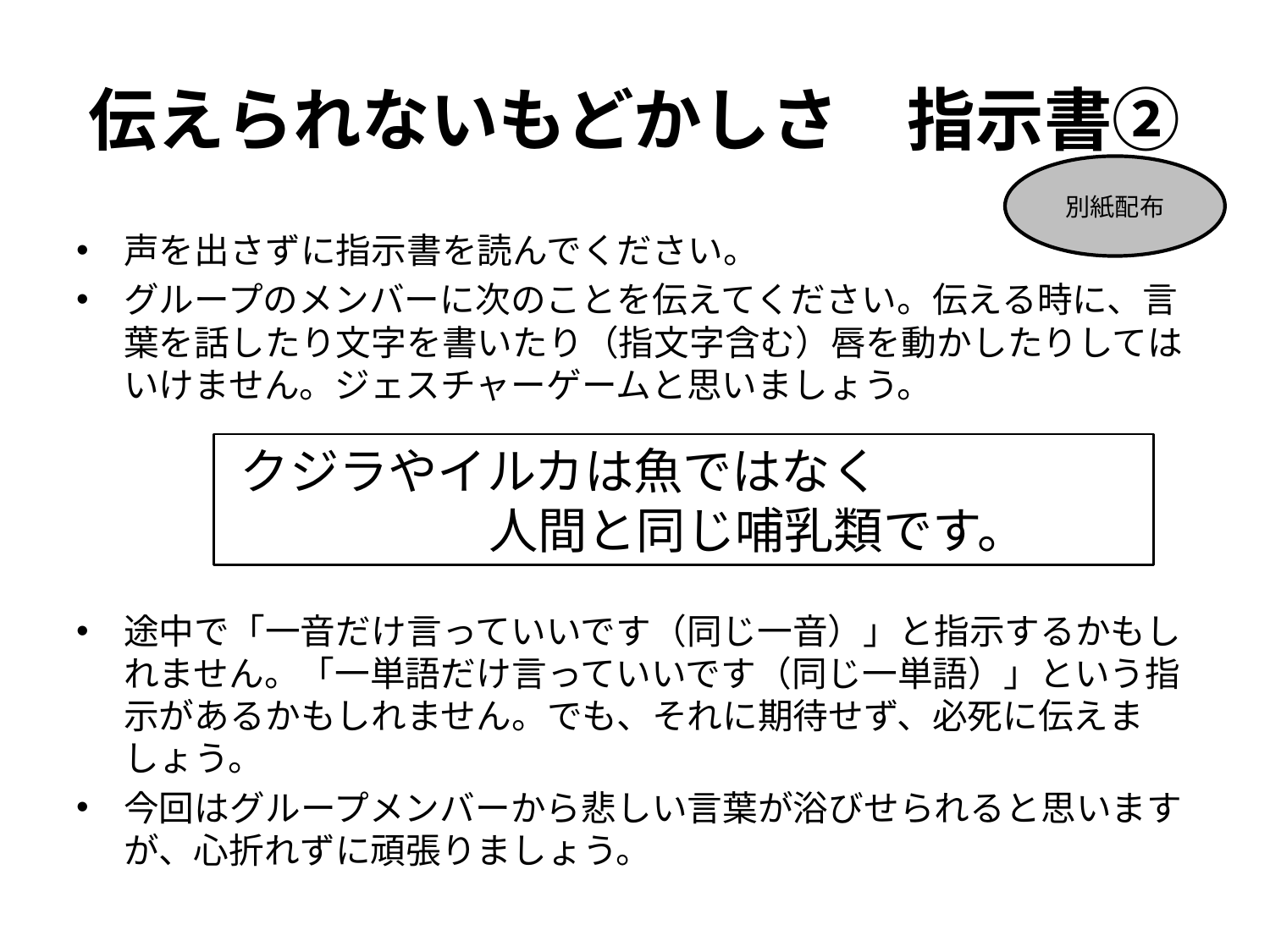

# 伝えられないもどかしさ　指示書②
別紙配布
声を出さずに指示書を読んでください。
グループのメンバーに次のことを伝えてください。伝える時に、言葉を話したり文字を書いたり（指文字含む）唇を動かしたりしてはいけません。ジェスチャーゲームと思いましょう。

途中で「一音だけ言っていいです（同じ一音）」と指示するかもしれません。「一単語だけ言っていいです（同じ一単語）」という指示があるかもしれません。でも、それに期待せず、必死に伝えましょう。
今回はグループメンバーから悲しい言葉が浴びせられると思いますが、心折れずに頑張りましょう。

クジラやイルカは魚ではなく　　　　　　　　人間と同じ哺乳類です。